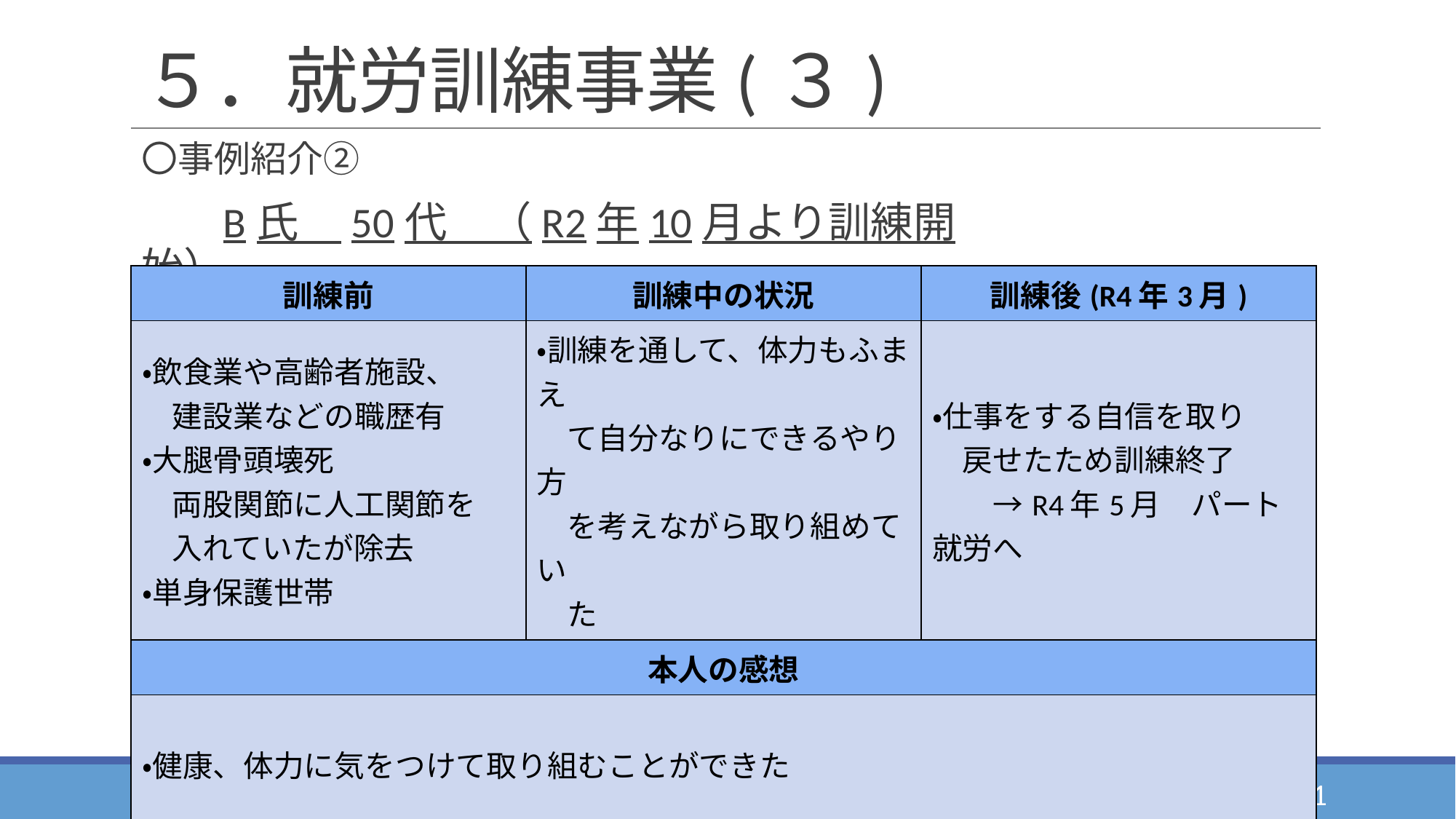

# ５．就労訓練事業(３)
〇事例紹介②
　　B氏　50代　（R2年10月より訓練開始）
| 訓練前 | 訓練中の状況 | 訓練後(R4年3月) |
| --- | --- | --- |
| ・飲食業や高齢者施設、 　建設業などの職歴有 ・大腿骨頭壊死 　両股関節に人工関節を 　入れていたが除去 ・単身保護世帯 | ・訓練を通して、体力もふまえ 　て自分なりにできるやり方 　を考えながら取り組めてい 　た | ・仕事をする自信を取り 　戻せたため訓練終了 　　→R4年5月　パート就労へ |
| 本人の感想 |  |  |
| ・健康、体力に気をつけて取り組むことができた | ・訓練を通して、現在の 　自分なりにできるやり 　方を考えながら取り 　組めた | ・仕事をする自信を取り 　戻せたため訓練終了 　　→パート就労へ |
11